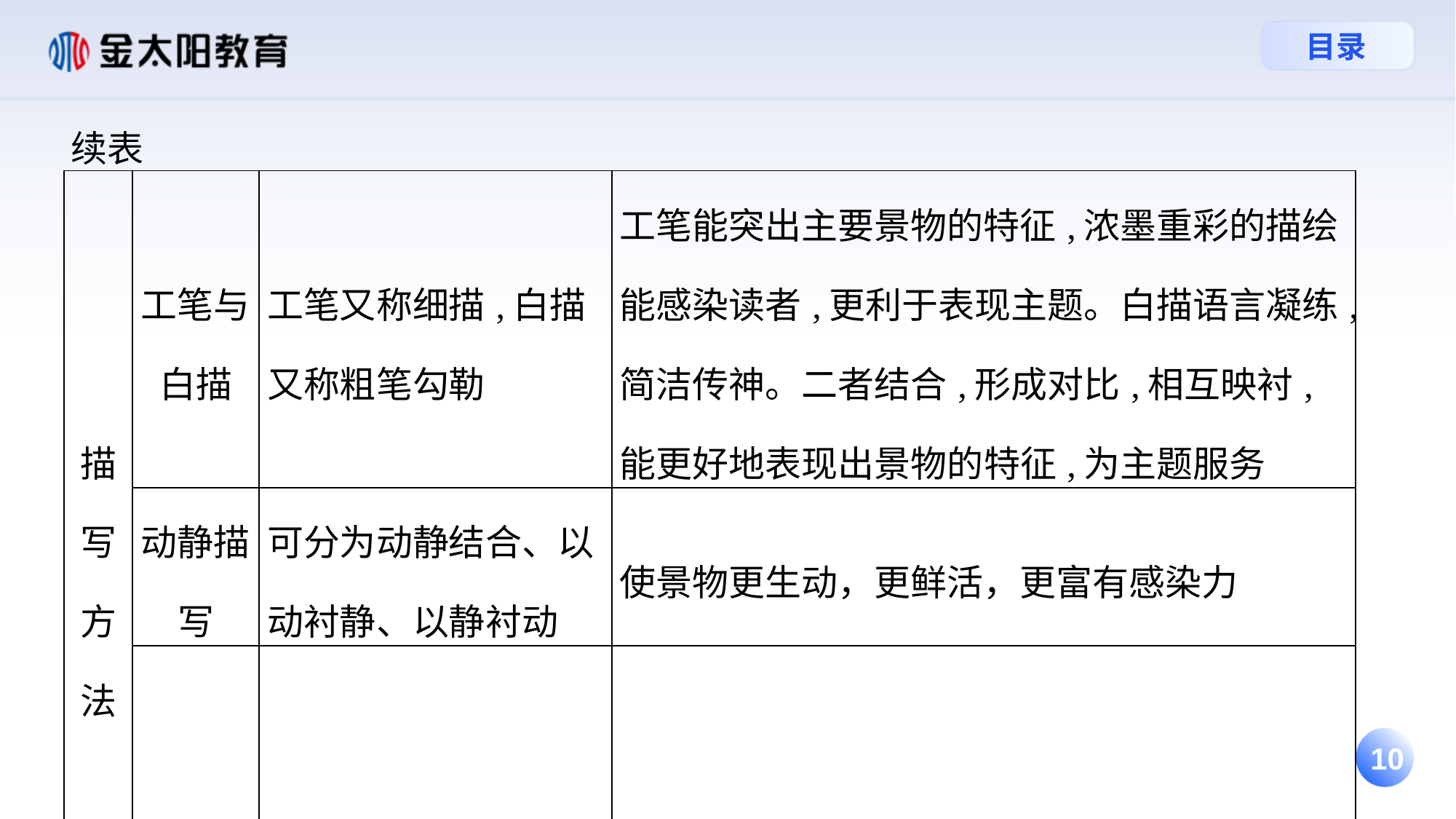

续表
| 描写方法 | 工笔与白描 | 工笔又称细描,白描又称粗笔勾勒 | 工笔能突出主要景物的特征,浓墨重彩的描绘能感染读者,更利于表现主题。白描语言凝练,简洁传神。二者结合,形成对比,相互映衬,能更好地表现出景物的特征,为主题服务 |
| --- | --- | --- | --- |
|  | 动静描写 | 可分为动静结合、以动衬静、以静衬动 | 使景物更生动，更鲜活，更富有感染力 |
|  | 虚实描写 | 可分为虚实结合、以实写虚、以虚写实 | 或引发读者的联想、想象,或突出景物的特点,或拓展表现空间,或扩大意境,或深化主题 |